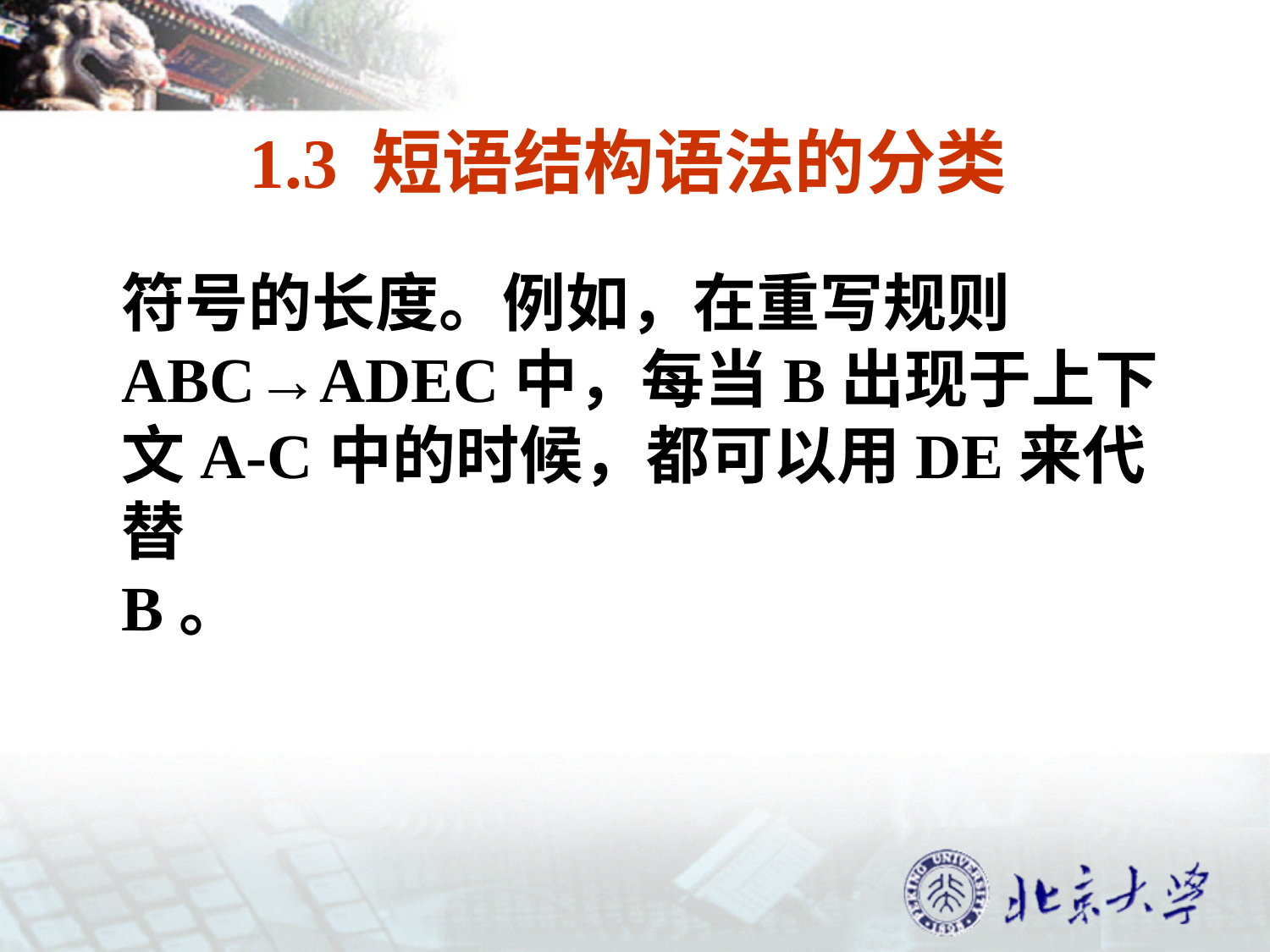

1.3 短语结构语法的分类

符号的长度。例如，在重写规则
ABC→ADEC中，每当B出现于上下
文A-C中的时候，都可以用DE来代替
B。